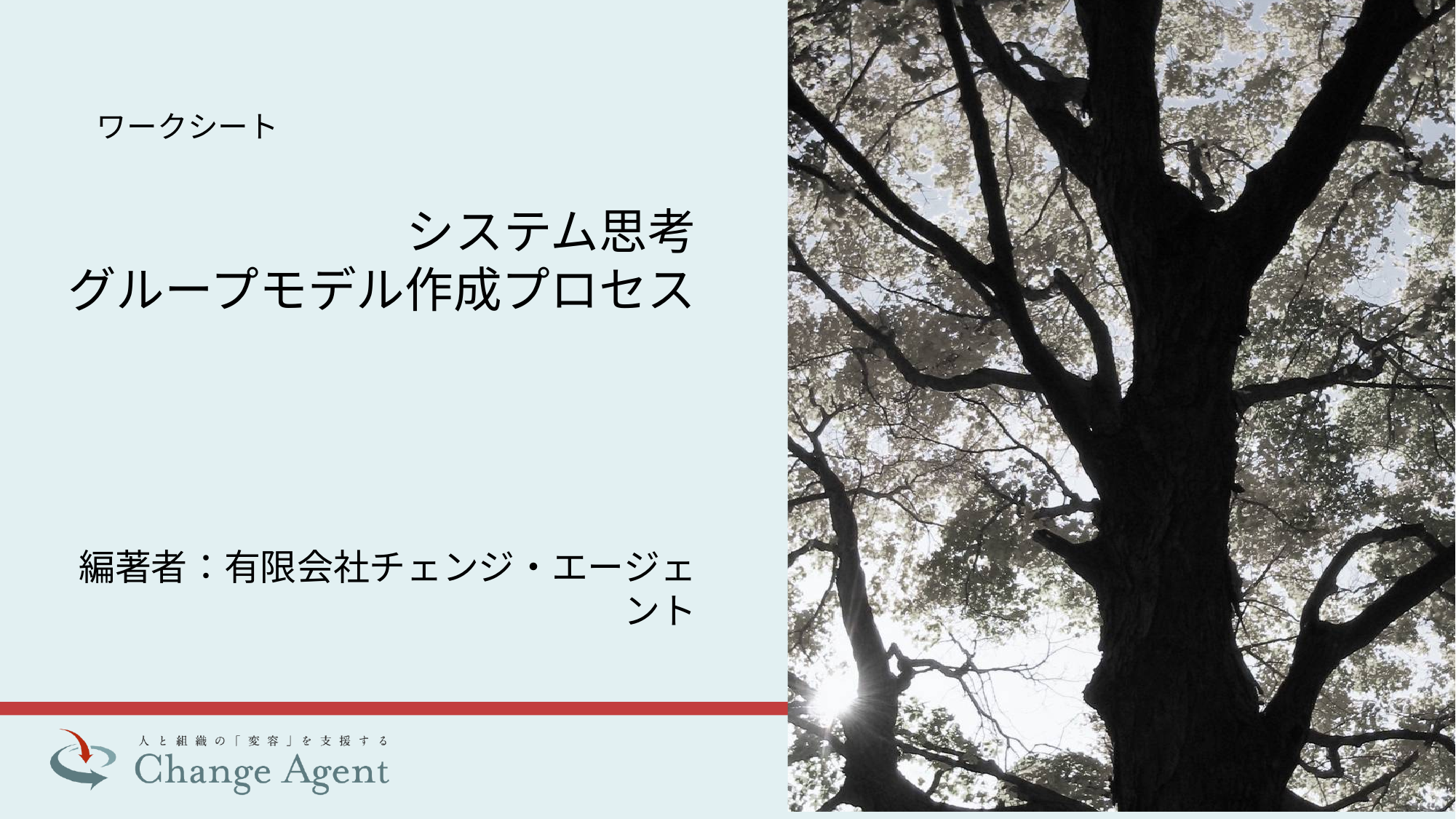

ワークシート
# システム思考 グループモデル作成プロセス
編著者：有限会社チェンジ・エージェント